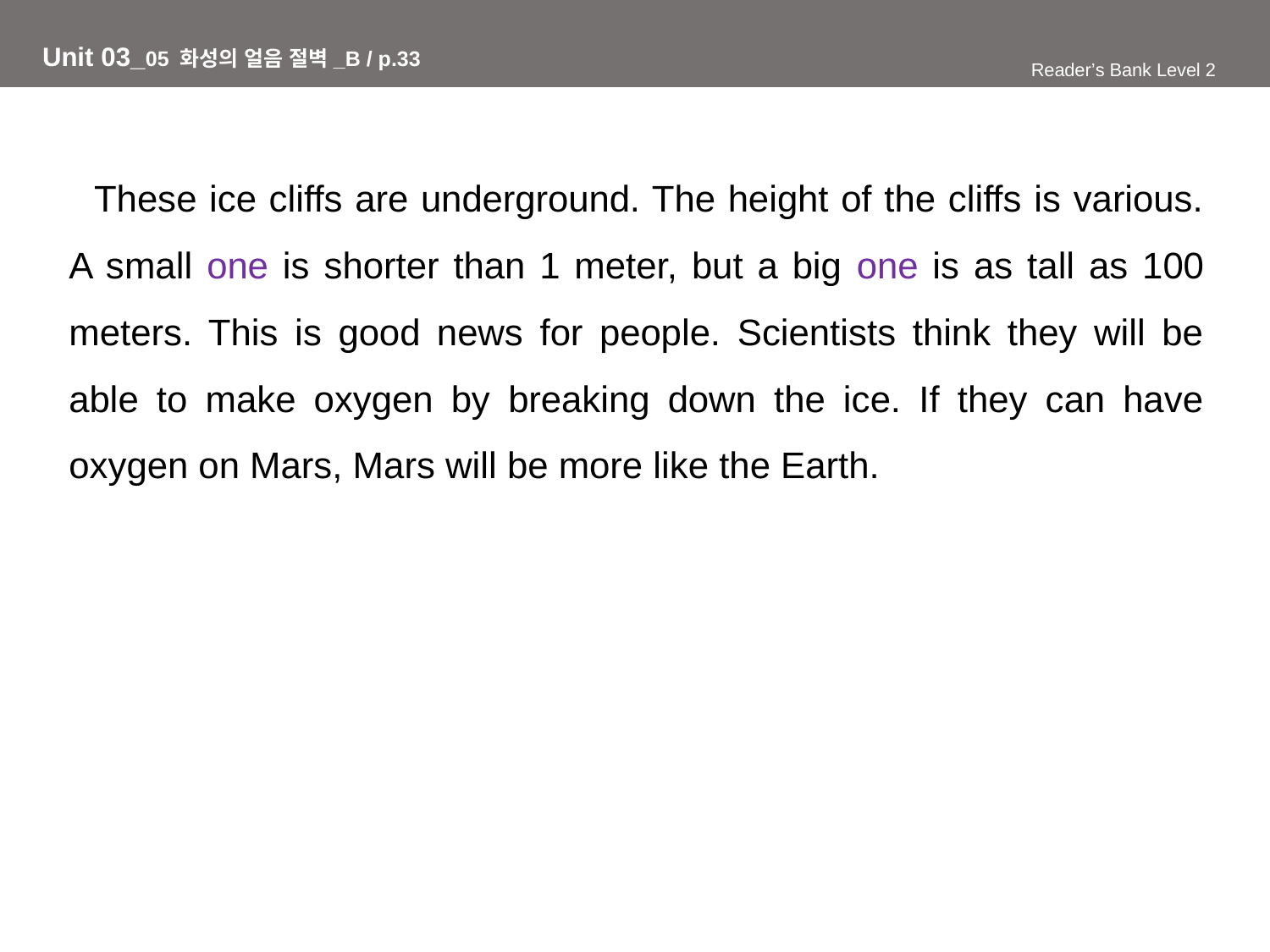

Unit 03_05 화성의 얼음 절벽_B / p.33
Reader’s Bank Level 2

  These ice cliffs are underground. The height of the cliffs is various. A small one is shorter than 1 meter, but a big one is as tall as 100 meters. This is good news for people. Scientists think they will be able to make oxygen by breaking down the ice. If they can have oxygen on Mars, Mars will be more like the Earth.

Reader’s Bank Level 1